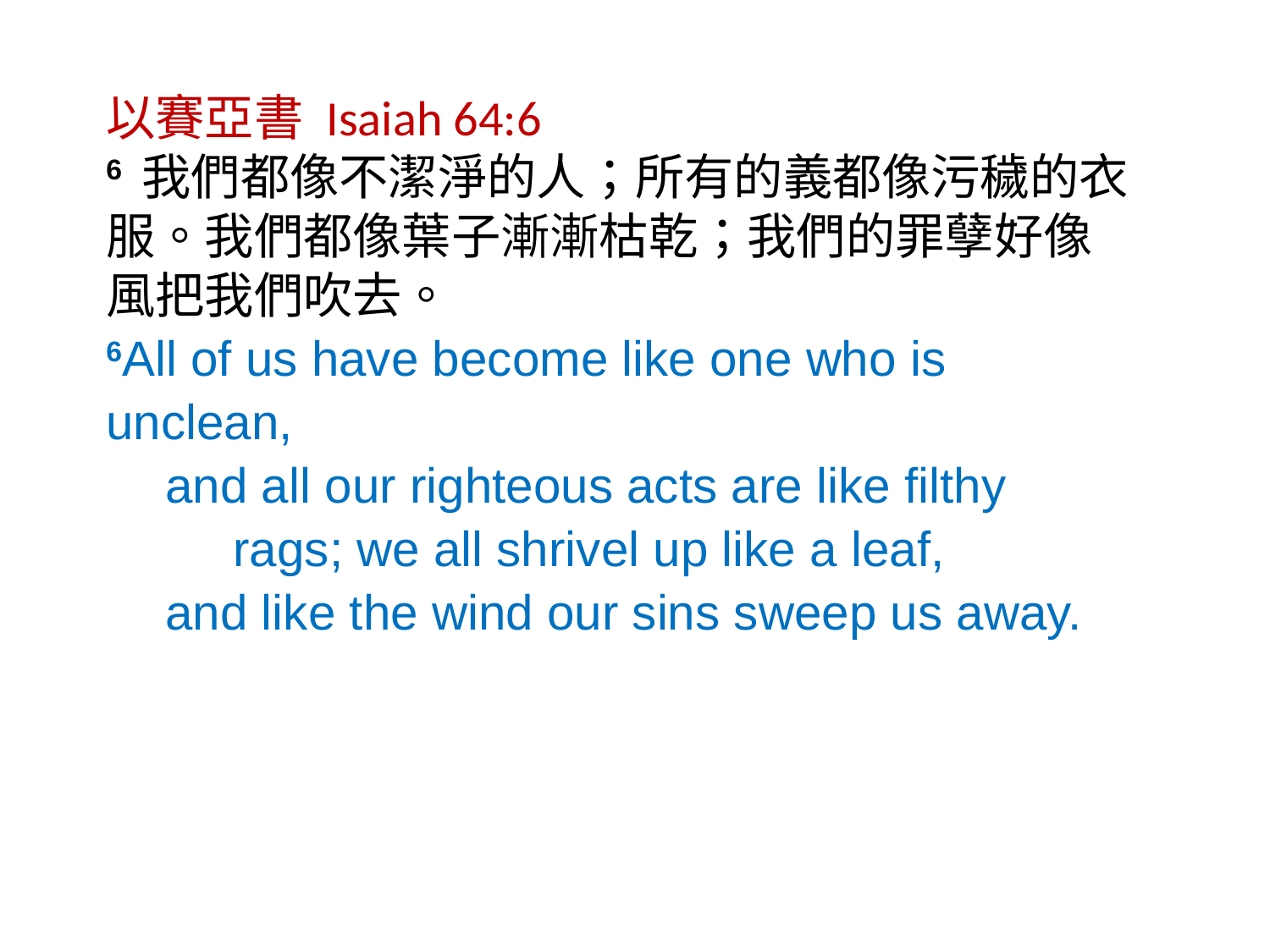

以賽亞書 Isaiah 64:6
6 我們都像不潔淨的人；所有的義都像污穢的衣服。我們都像葉子漸漸枯乾；我們的罪孽好像風把我們吹去。
6All of us have become like one who is unclean,
  and all our righteous acts are like filthy 		rags; we all shrivel up like a leaf,
  and like the wind our sins sweep us away.